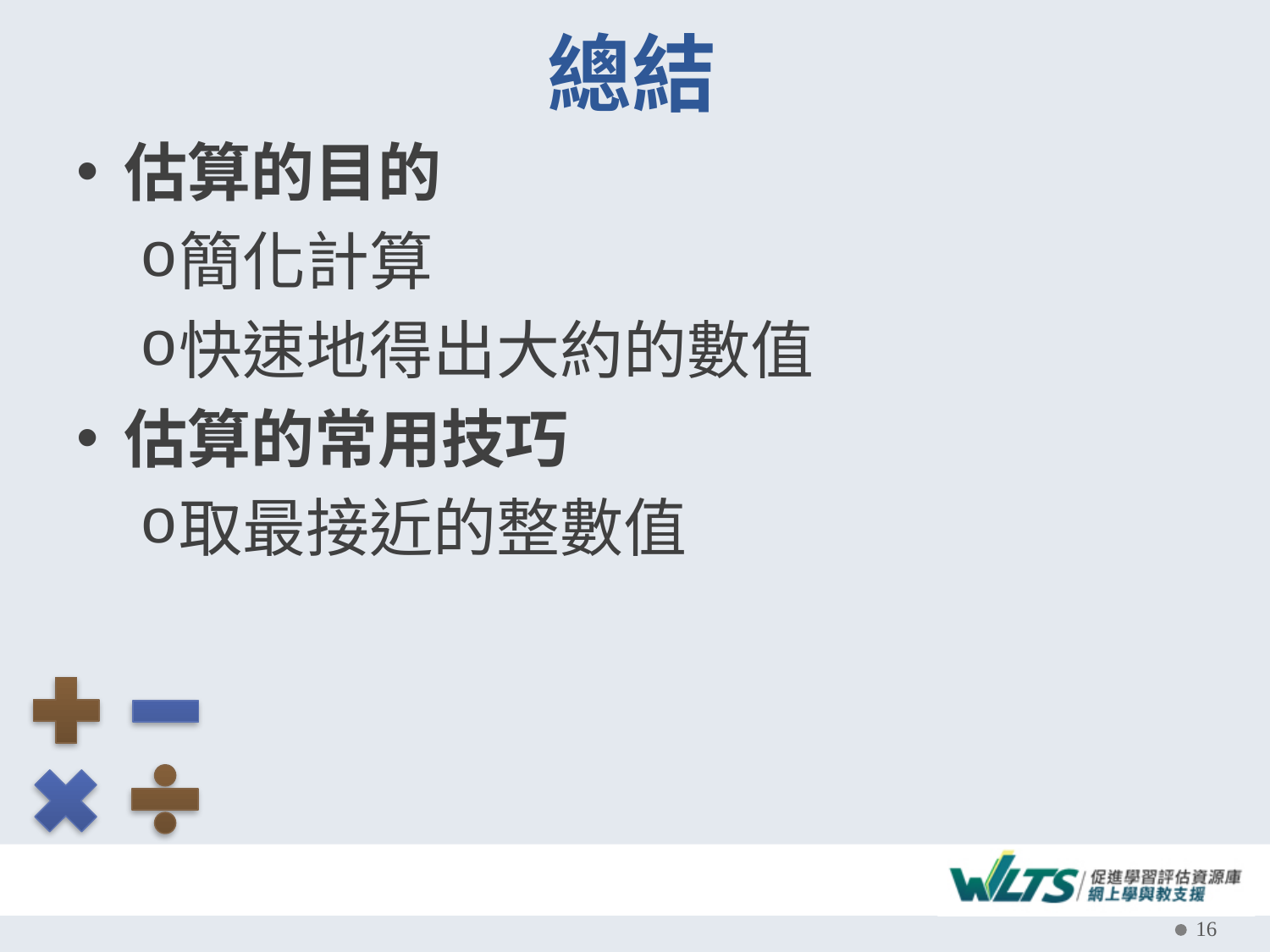

# 總結
估算的目的
簡化計算
快速地得出大約的數值
估算的常用技巧
取最接近的整數值

16